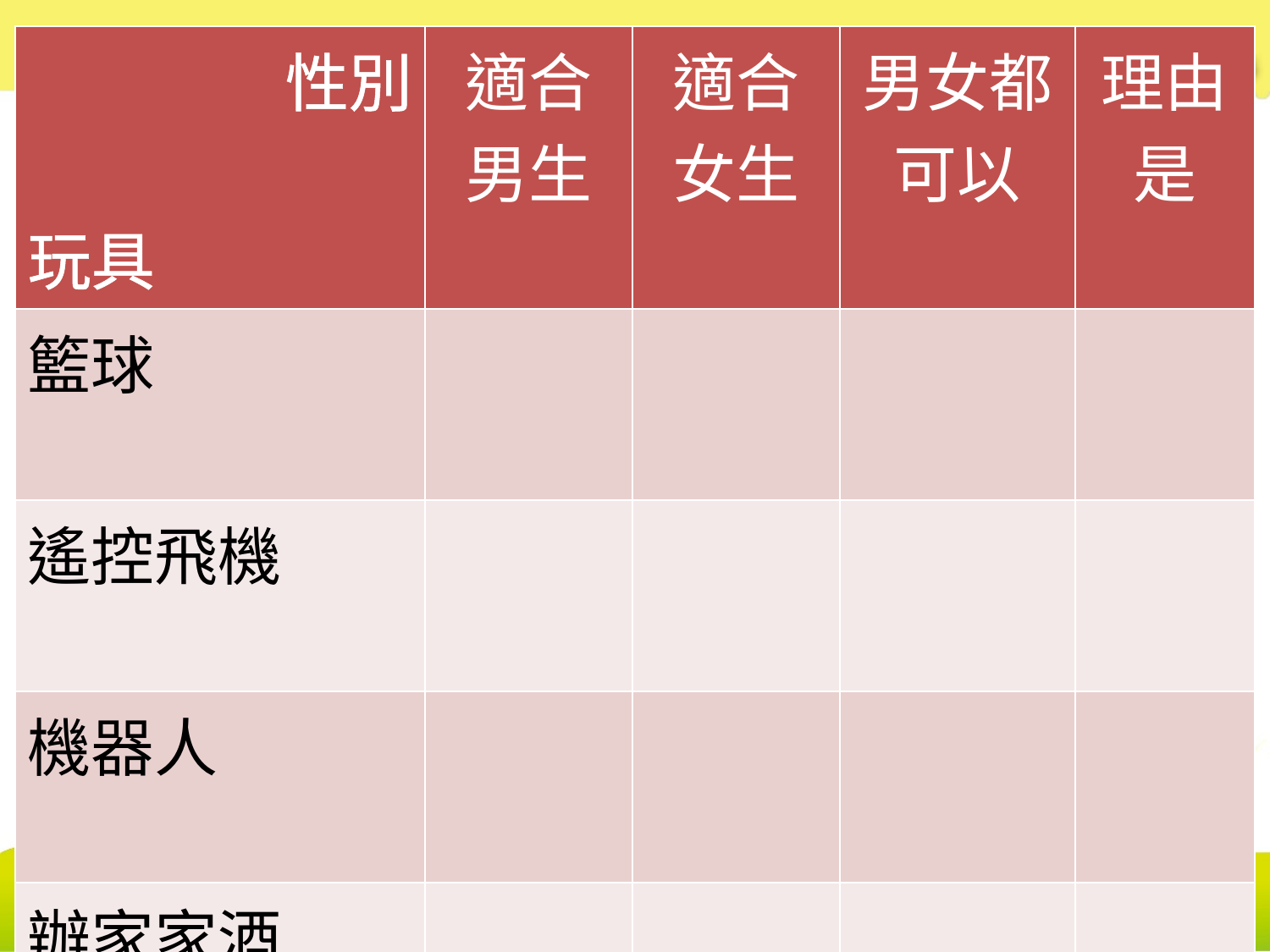

| 性別 玩具 | 適合 男生 | 適合 女生 | 男女都可以 | 理由是 |
| --- | --- | --- | --- | --- |
| 籃球 |  |  |  |  |
| 遙控飛機 |  |  |  |  |
| 機器人 |  |  |  |  |
| 辦家家酒 |  |  |  |  |
# 活動二:繪本導讀－－威廉的洋娃娃